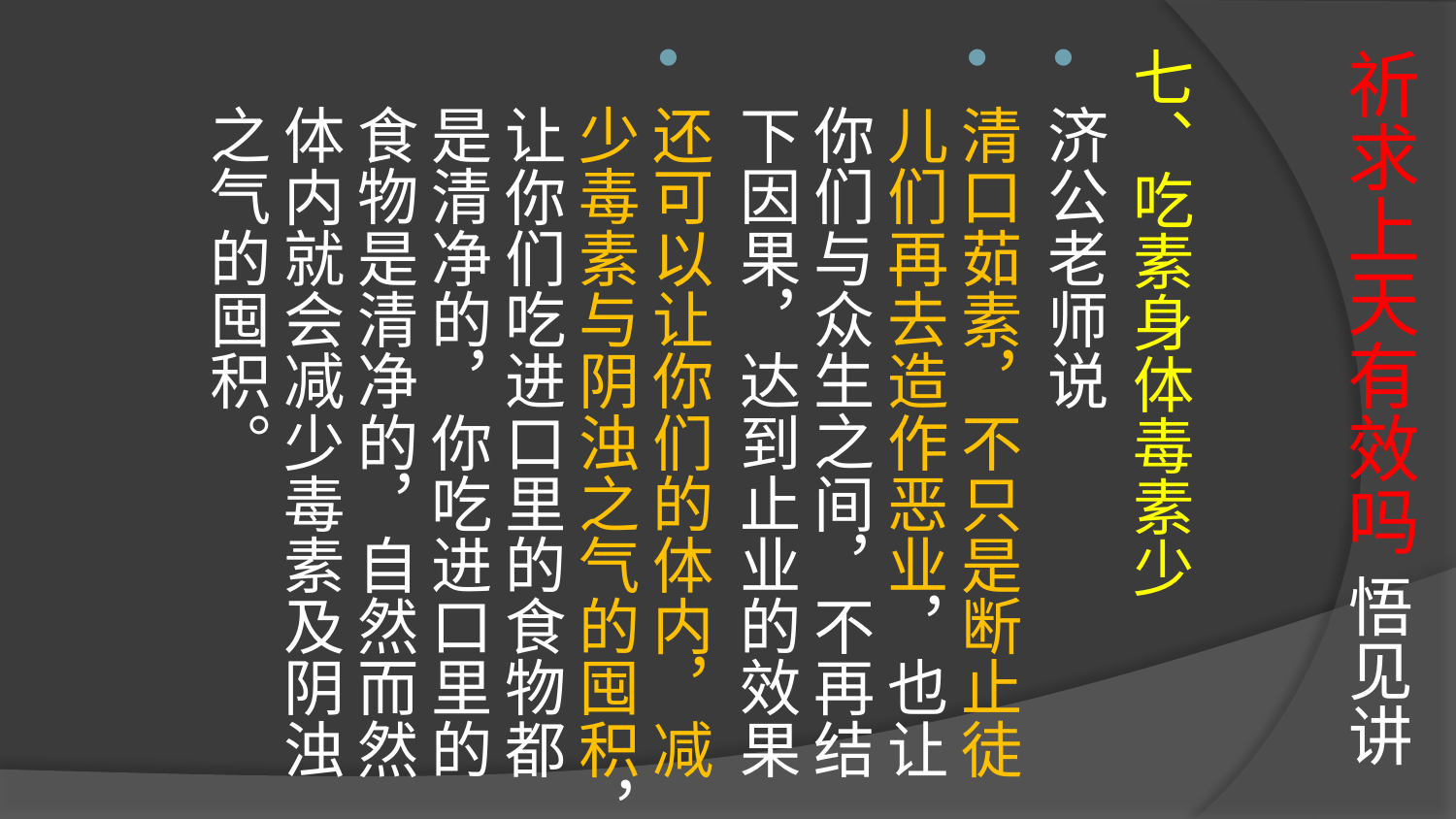

# 祈求上天有效吗 悟见讲
七、吃素身体毒素少
济公老师说
清口茹素，不只是断止徒儿们再去造作恶业，也让你们与众生之间，不再结下因果，达到止业的效果
还可以让你们的体内，减少毒素与阴浊之气的囤积，让你们吃进口里的食物都是清净的，你吃进口里的食物是清净的，自然而然体内就会减少毒素及阴浊之气的囤积。